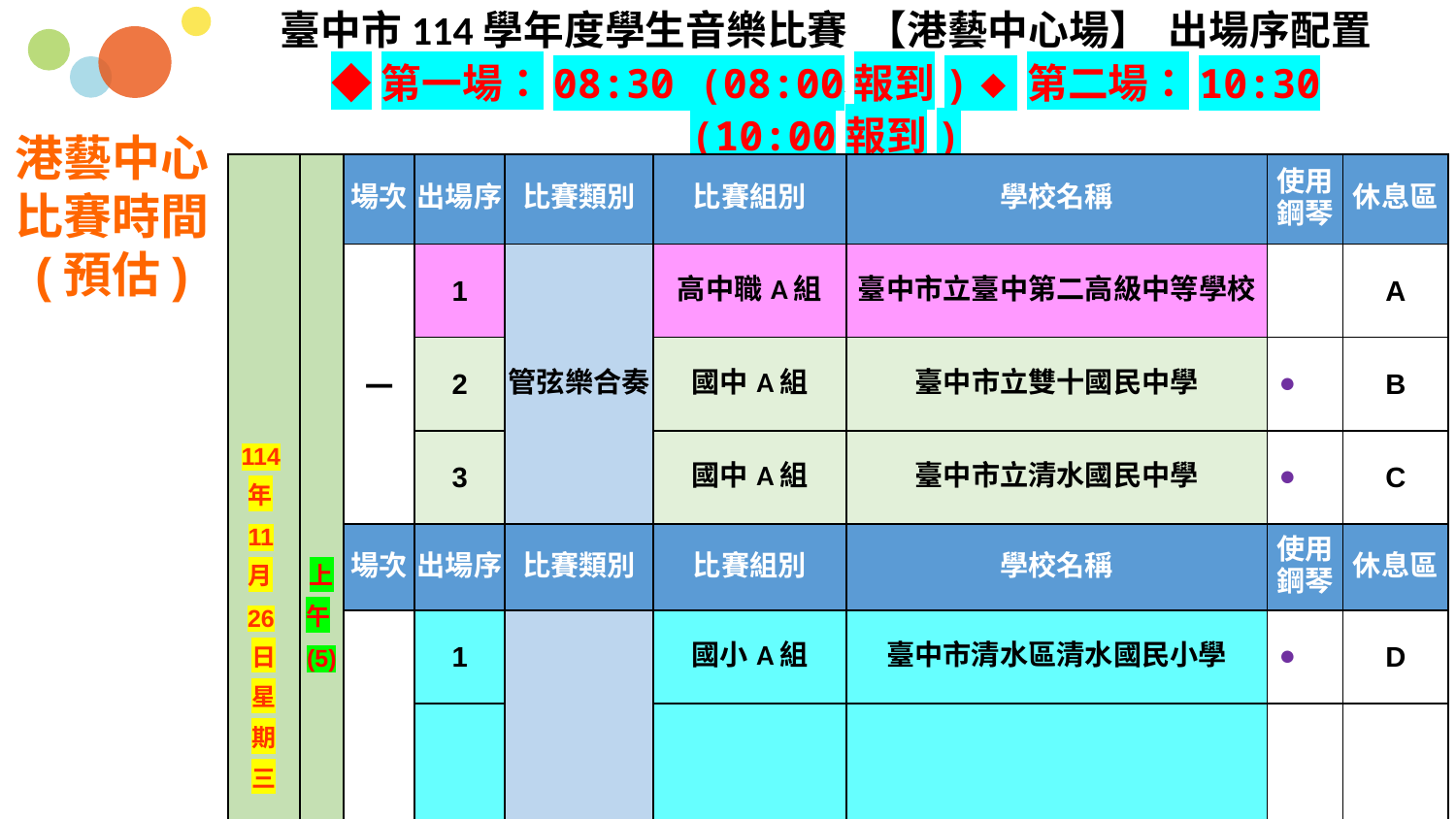

臺中市114學年度學生音樂比賽  【港藝中心場】  出場序配置表

◆第一場：08:30 (08:00報到)◆第二場：10:30 (10:00報到)
港藝中心
比賽時間
(預估)
| 114年11月26日星期三 | 上午(5) | 場次 | 出場序 | 比賽類別 | 比賽組別 | 學校名稱 | 使用鋼琴 | 休息區 |
| --- | --- | --- | --- | --- | --- | --- | --- | --- |
|  |  | 一 | 1 | 管弦樂合奏 | 高中職A組 | 臺中市立臺中第二高級中等學校 |  | A |
|  |  |  | 2 |  | 國中A組 | 臺中市立雙十國民中學 | ● | B |
|  |  |  | 3 |  | 國中A組 | 臺中市立清水國民中學 | ● | C |
|  |  | 場次 | 出場序 | 比賽類別 | 比賽組別 | 學校名稱 | 使用鋼琴 | 休息區 |
|  |  | 二 | 1 | 管弦樂合奏 | 國小A組 | 臺中市清水區清水國民小學 | ● | D |
|  |  |  | 2 |  | 國小A組 | 臺中市中區光復國民小學 | ● | E |